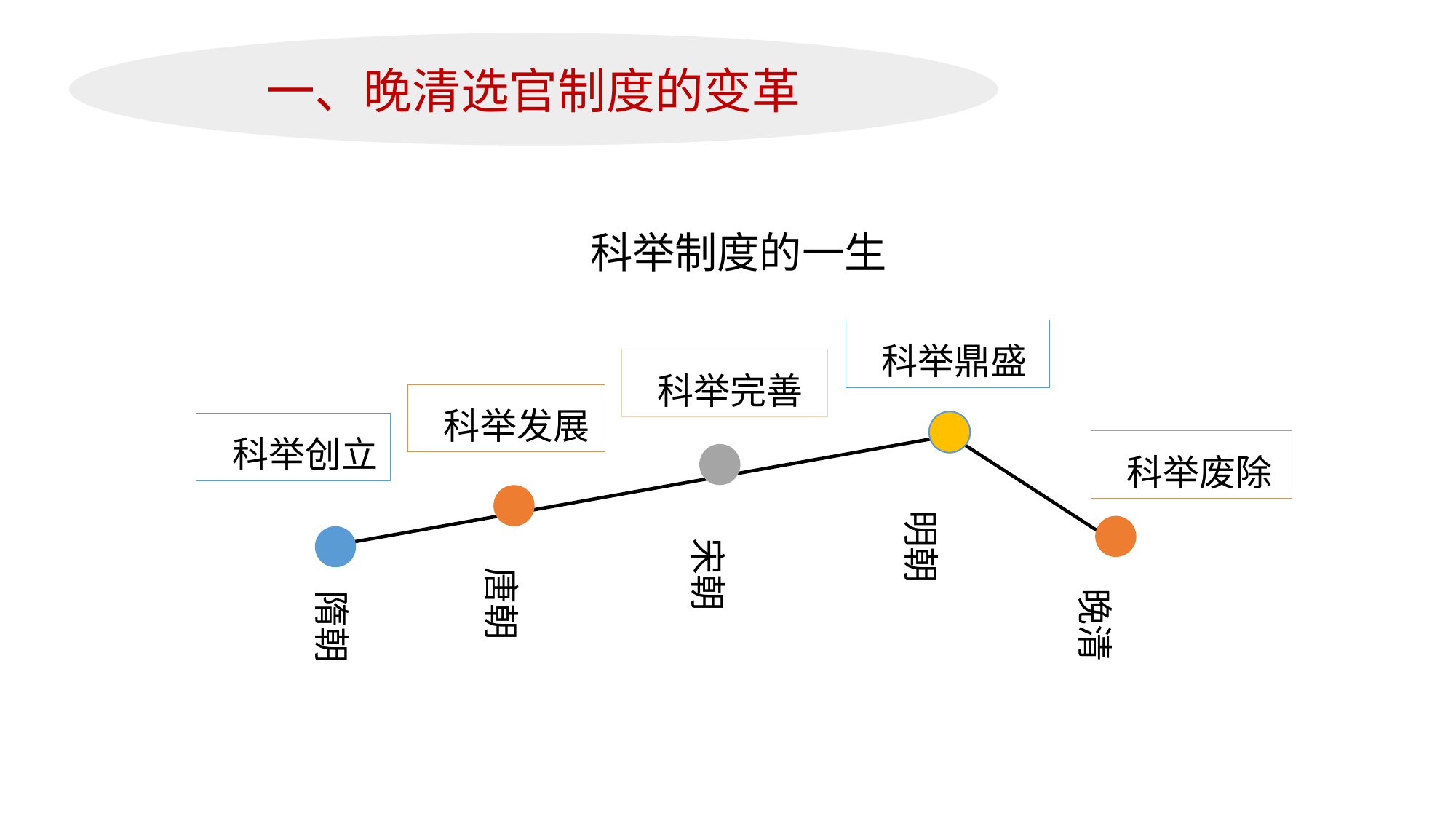

一、晚清选官制度的变革
科举制度的一生
  科举鼎盛
  科举完善
  科举发展

  科举创立
  科举废除

明朝

宋朝
唐朝
晚清
隋朝